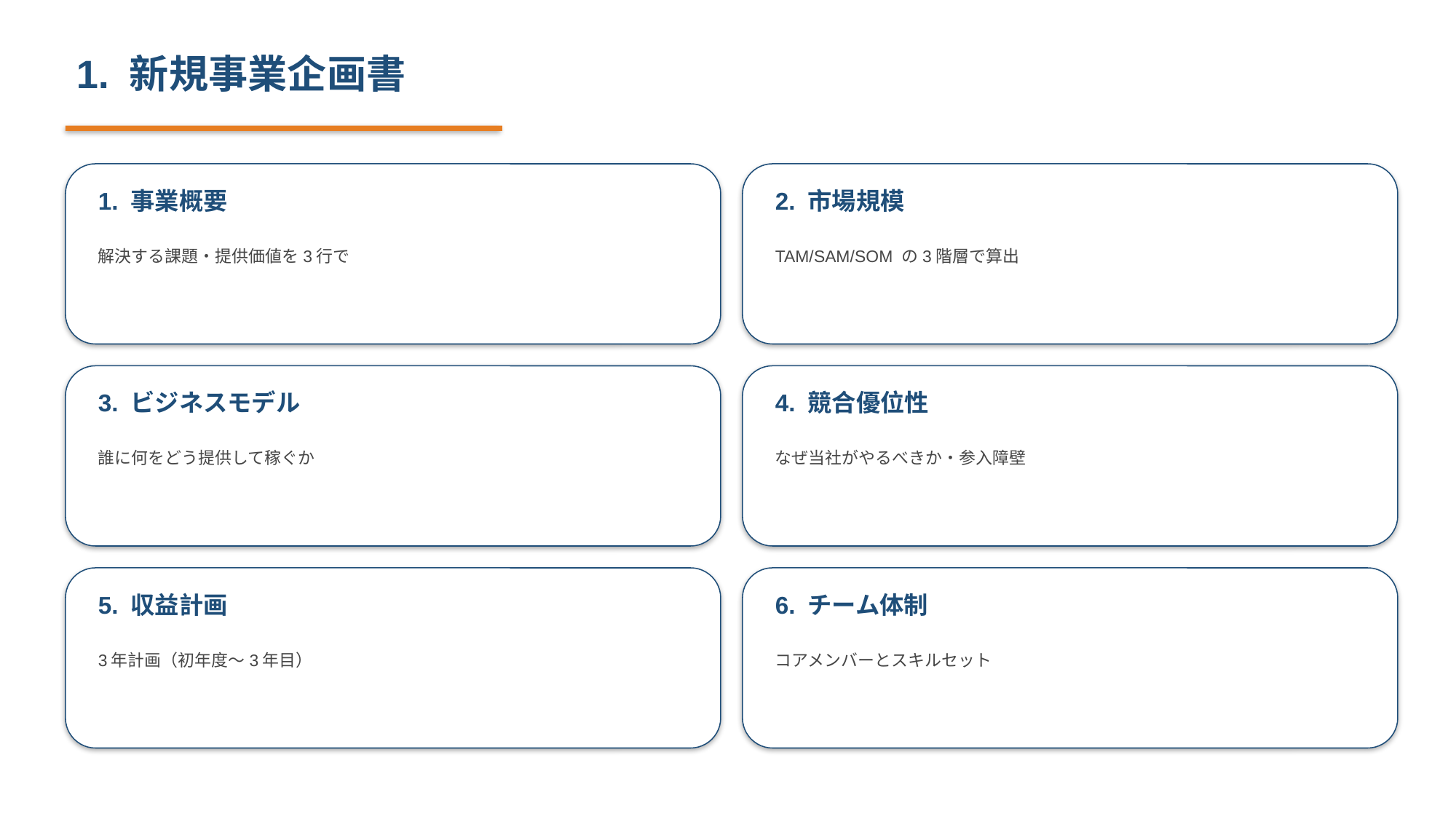

1. 新規事業企画書

1. 事業概要
2. 市場規模
解決する課題・提供価値を3行で
TAM/SAM/SOM の3階層で算出

3. ビジネスモデル
4. 競合優位性
誰に何をどう提供して稼ぐか
なぜ当社がやるべきか・参入障壁

5. 収益計画
6. チーム体制
3年計画（初年度〜3年目）
コアメンバーとスキルセット